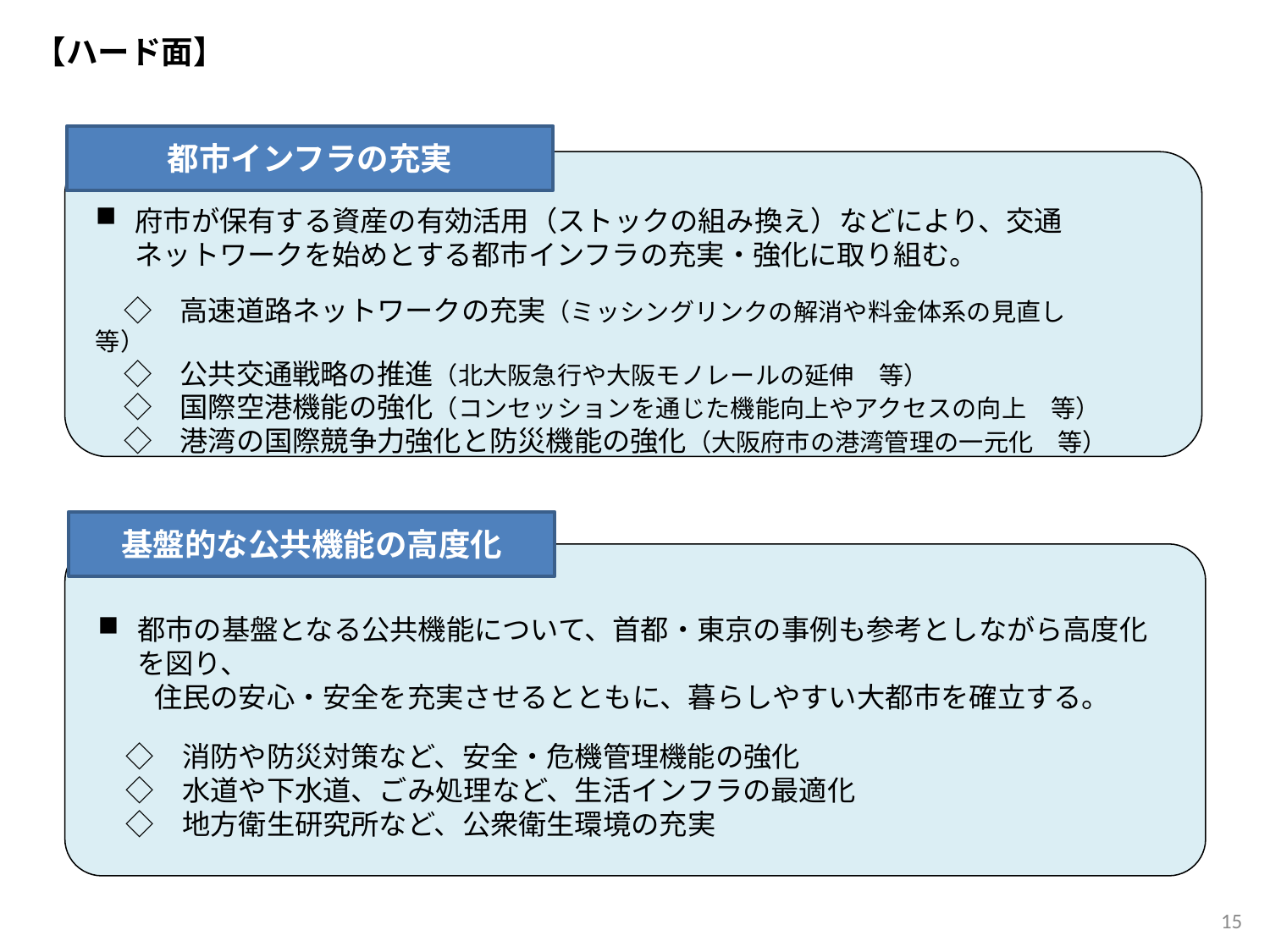

【ハード面】
都市インフラの充実

府市が保有する資産の有効活用（ストックの組み換え）などにより、交通ネットワークを始めとする都市インフラの充実・強化に取り組む。

　◇　高速道路ネットワークの充実（ミッシングリンクの解消や料金体系の見直し　等）
　◇　公共交通戦略の推進（北大阪急行や大阪モノレールの延伸　等）
　◇　国際空港機能の強化（コンセッションを通じた機能向上やアクセスの向上　等）
　◇　港湾の国際競争力強化と防災機能の強化（大阪府市の港湾管理の一元化　等）
基盤的な公共機能の高度化

都市の基盤となる公共機能について、首都・東京の事例も参考としながら高度化を図り、
　　住民の安心・安全を充実させるとともに、暮らしやすい大都市を確立する。

　◇　消防や防災対策など、安全・危機管理機能の強化
　◇　水道や下水道、ごみ処理など、生活インフラの最適化
　◇　地方衛生研究所など、公衆衛生環境の充実
15